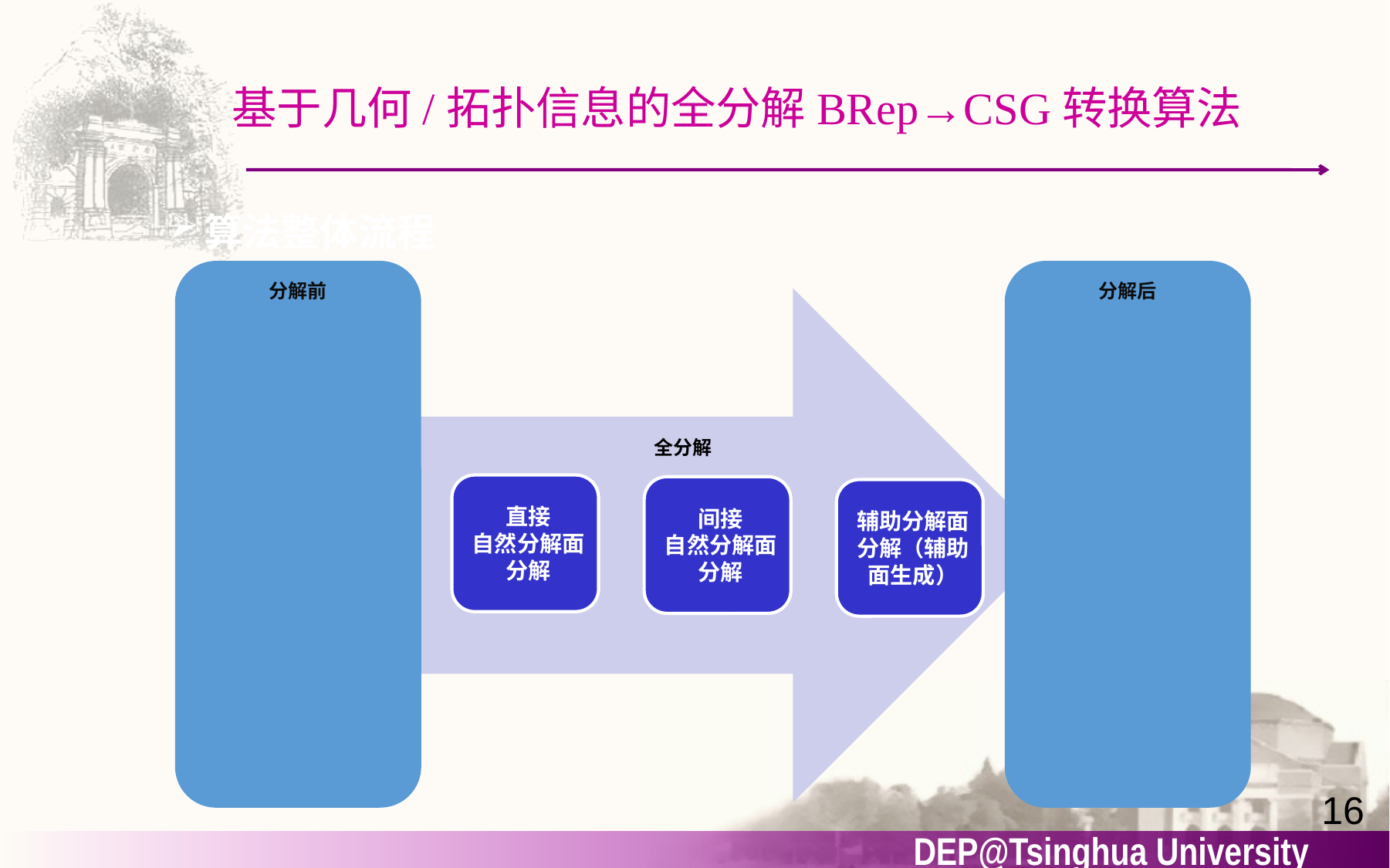

16
基于几何/拓扑信息的全分解BRep→CSG转换算法
算法整体流程

分解前
分解后
直接
自然分解面
分解
间接
自然分解面分解
辅助分解面分解（辅助面生成）
STEP文件
解析
可转换实体
生成
全分解
重复结构
提取
重复结构
恢复
蒙卡几何
生成
（半空间/三维形体）
待转换实体
生成